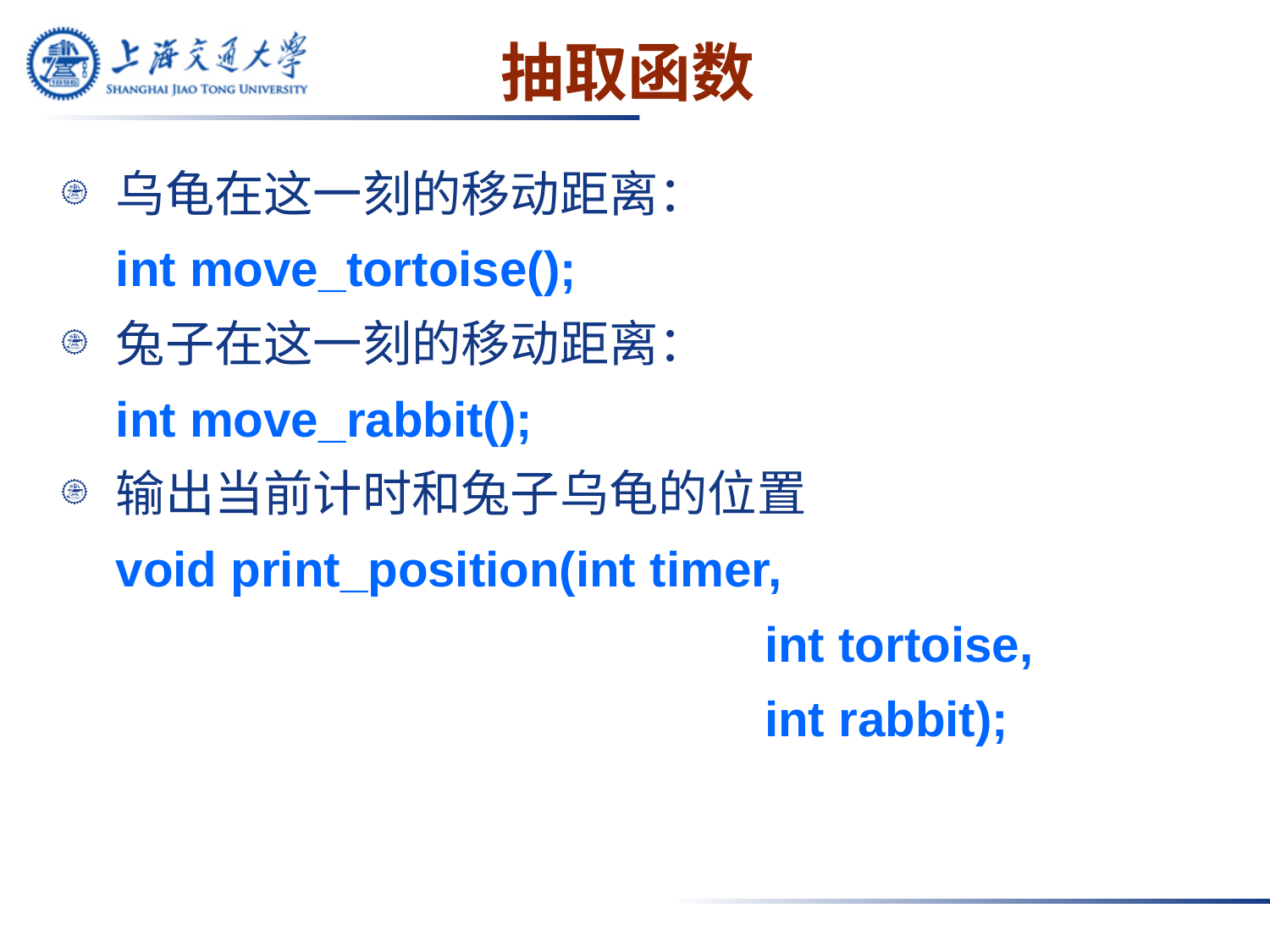

# 抽取函数
乌龟在这一刻的移动距离：
	int move_tortoise();
兔子在这一刻的移动距离：
	int move_rabbit();
输出当前计时和兔子乌龟的位置
	void print_position(int timer,
						 int tortoise,
						 int rabbit);